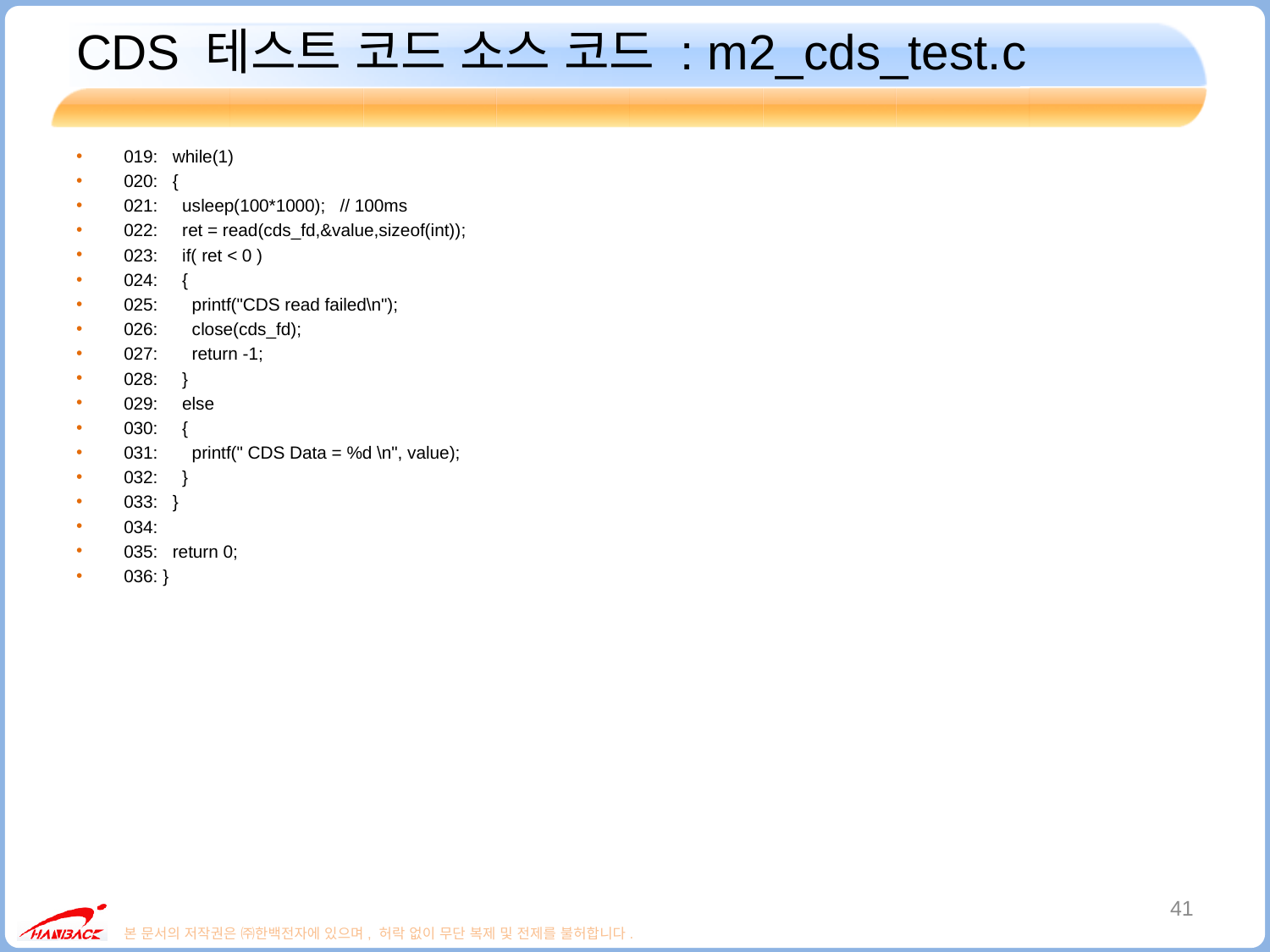

# CDS 테스트 코드 소스 코드 : m2_cds_test.c
019:   while(1)
020:   {
021:     usleep(100*1000);   // 100ms
022:     ret = read(cds_fd,&value,sizeof(int));
023:     if( ret < 0 )
024:     {
025:       printf("CDS read failed\n");
026:       close(cds_fd);
027:       return -1;
028:     }
029:     else
030:     {
031:       printf(" CDS Data = %d \n", value);
032:     }
033:   }
034:
035:   return 0;
036: }
41